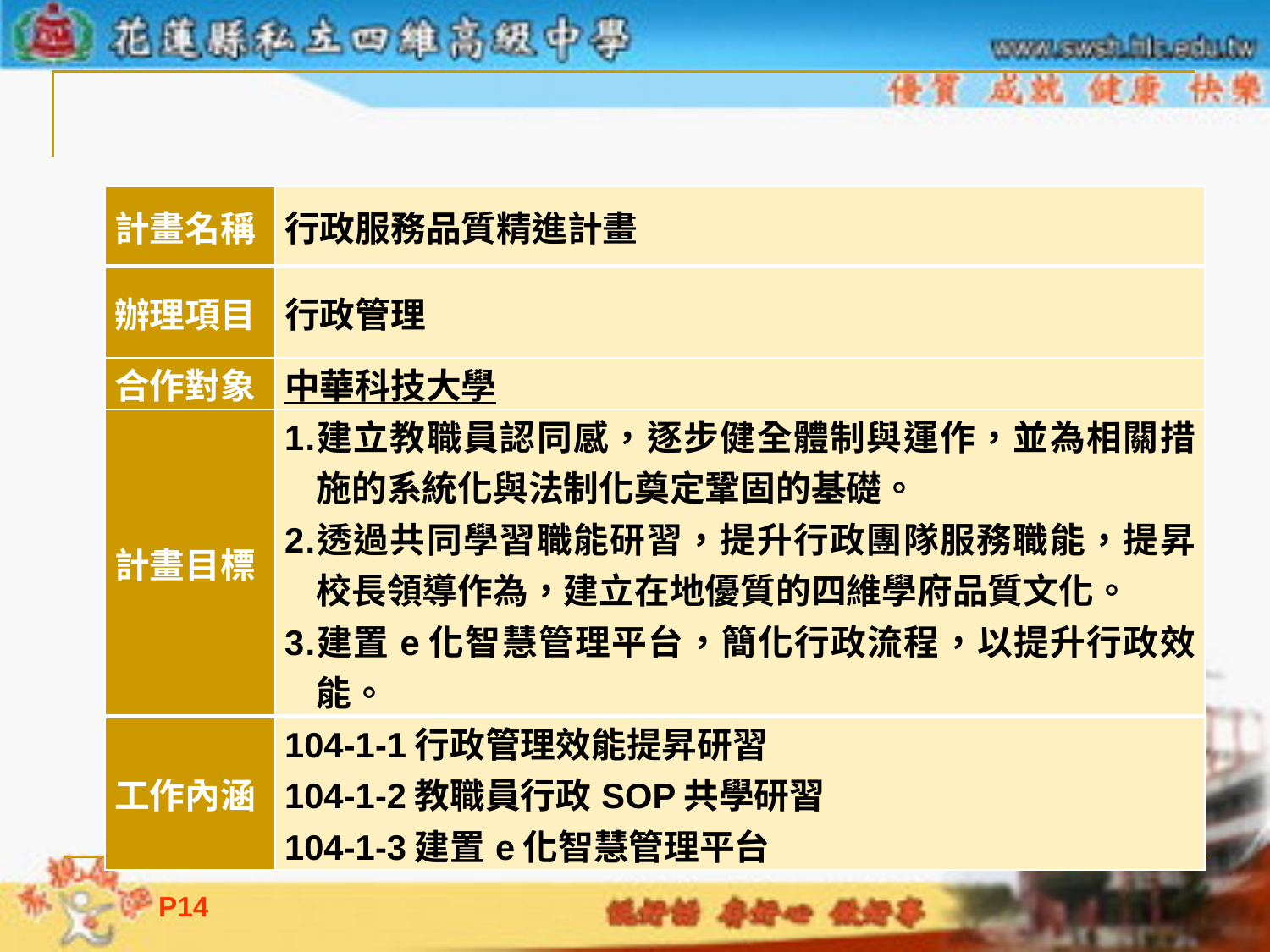

| 計畫名稱 | 行政服務品質精進計畫 |
| --- | --- |
| 辦理項目 | 行政管理 |
| 合作對象 | 中華科技大學 |
| 計畫目標 | 建立教職員認同感，逐步健全體制與運作，並為相關措施的系統化與法制化奠定鞏固的基礎。 透過共同學習職能研習，提升行政團隊服務職能，提昇校長領導作為，建立在地優質的四維學府品質文化。 建置e化智慧管理平台，簡化行政流程，以提升行政效能。 |
| 工作內涵 | 104-1-1行政管理效能提昇研習 104-1-2教職員行政SOP共學研習 104-1-3建置e化智慧管理平台 |
P14